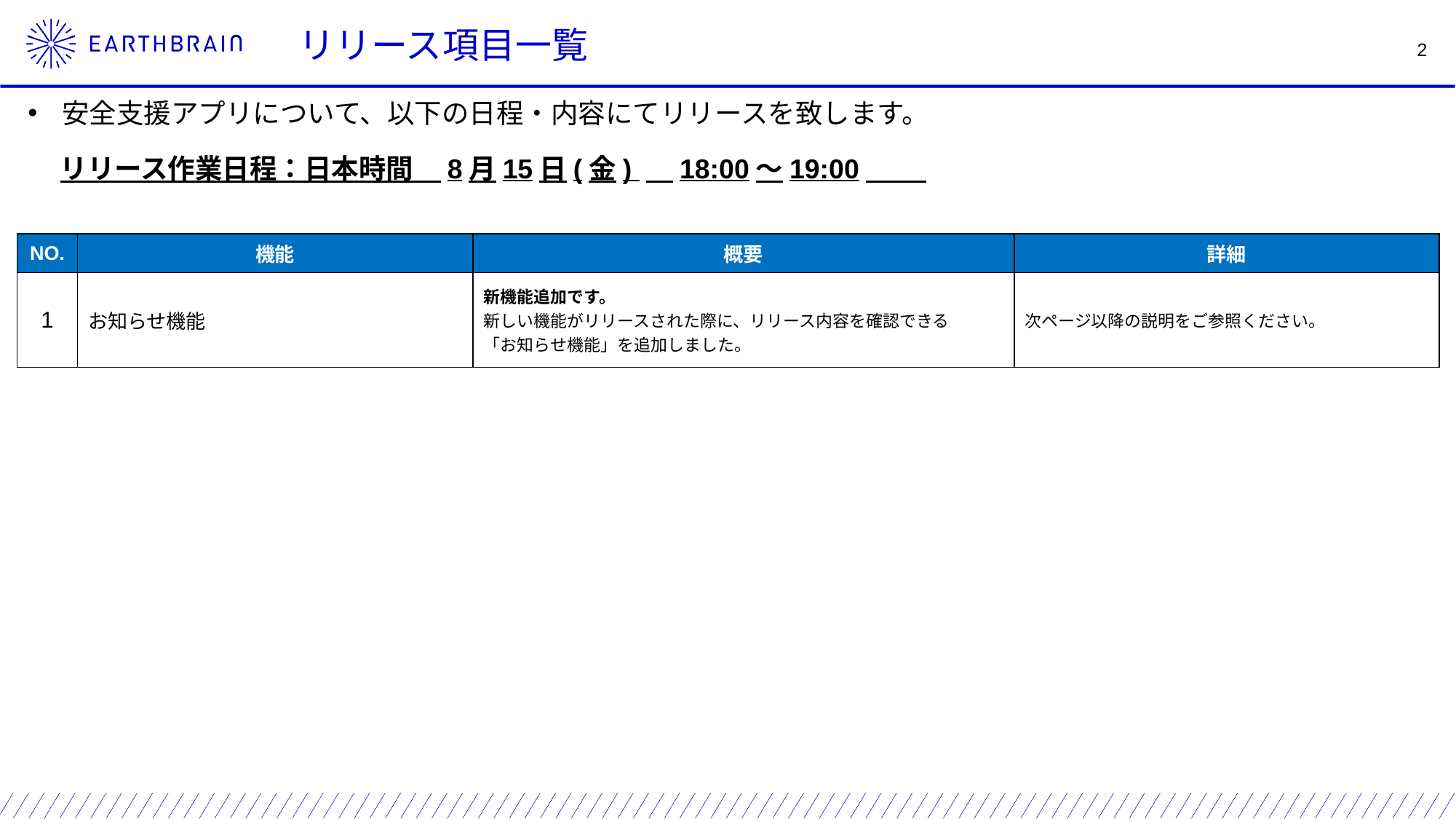

リリース項目一覧
安全支援アプリについて、以下の日程・内容にてリリースを致します。
リリース作業日程：日本時間　8月15日(金) 　18:00～19:00
| NO. | 機能 | 概要 | 詳細 |
| --- | --- | --- | --- |
| 1 | お知らせ機能 | 新機能追加です。 新しい機能がリリースされた際に、リリース内容を確認できる 「お知らせ機能」を追加しました。 | 次ページ以降の説明をご参照ください。 |